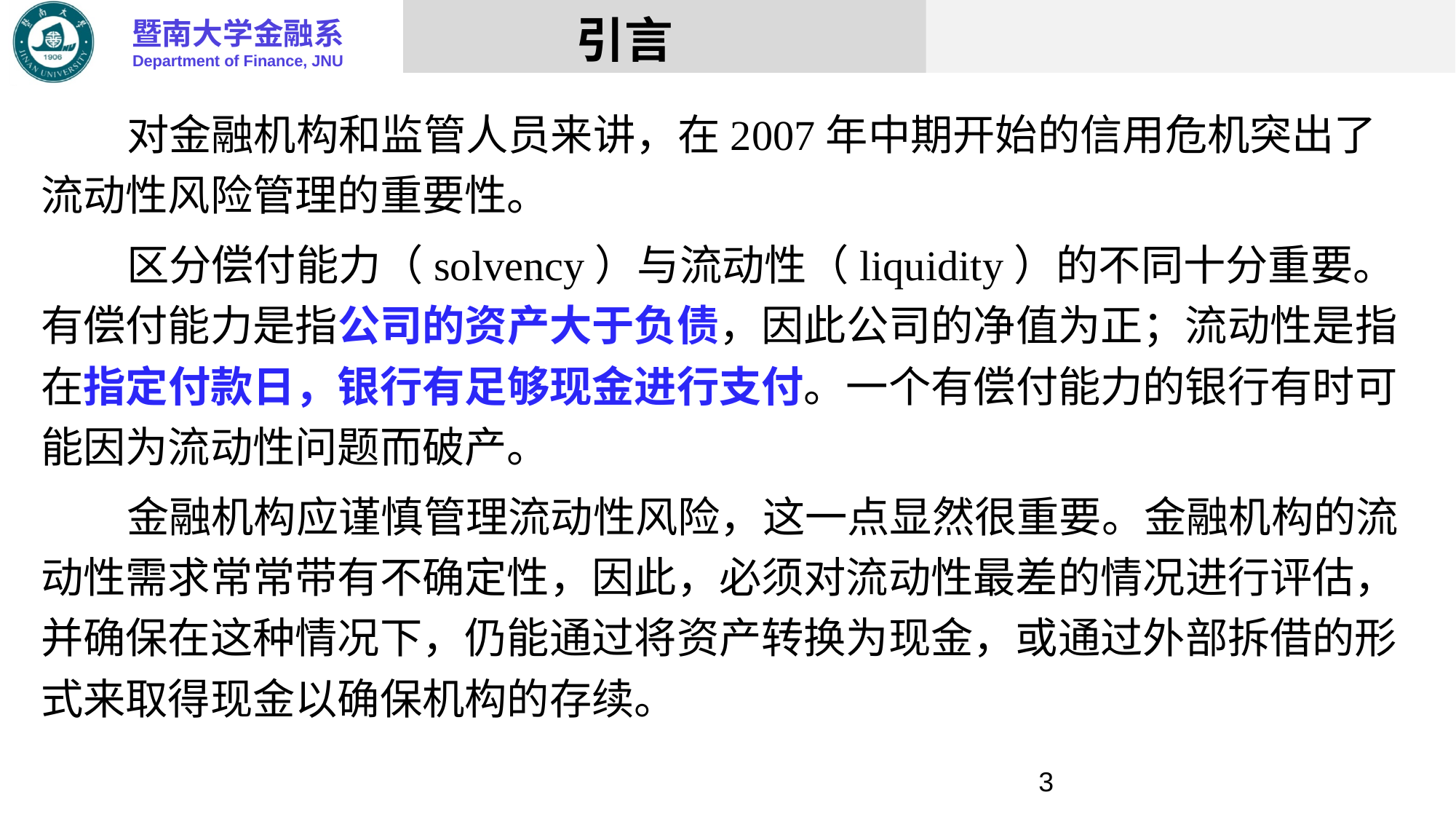

# 引言
对金融机构和监管人员来讲，在2007年中期开始的信用危机突出了流动性风险管理的重要性。
区分偿付能力（solvency）与流动性（liquidity）的不同十分重要。有偿付能力是指公司的资产大于负债，因此公司的净值为正；流动性是指在指定付款日，银行有足够现金进行支付。一个有偿付能力的银行有时可能因为流动性问题而破产。
金融机构应谨慎管理流动性风险，这一点显然很重要。金融机构的流动性需求常常带有不确定性，因此，必须对流动性最差的情况进行评估，并确保在这种情况下，仍能通过将资产转换为现金，或通过外部拆借的形式来取得现金以确保机构的存续。
3